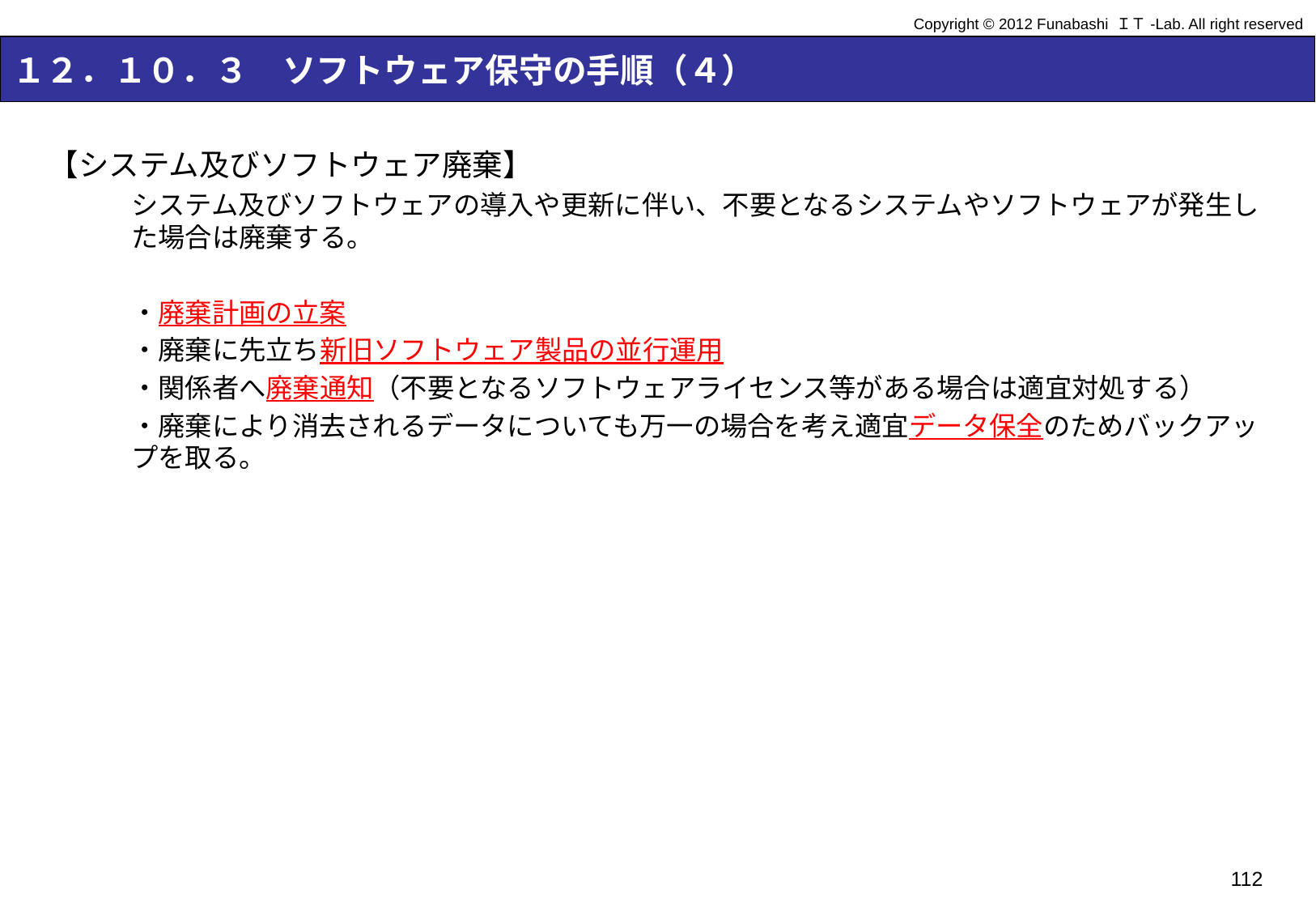

Copyright © 2012 Funabashi ＩＴ-Lab. All right reserved
# １２．１０．３　ソフトウェア保守の手順（４）
【システム及びソフトウェア廃棄】
システム及びソフトウェアの導入や更新に伴い、不要となるシステムやソフトウェアが発生した場合は廃棄する。

・廃棄計画の立案
・廃棄に先立ち新旧ソフトウェア製品の並行運用
・関係者へ廃棄通知（不要となるソフトウェアライセンス等がある場合は適宜対処する）
・廃棄により消去されるデータについても万一の場合を考え適宜データ保全のためバックアップを取る。

112